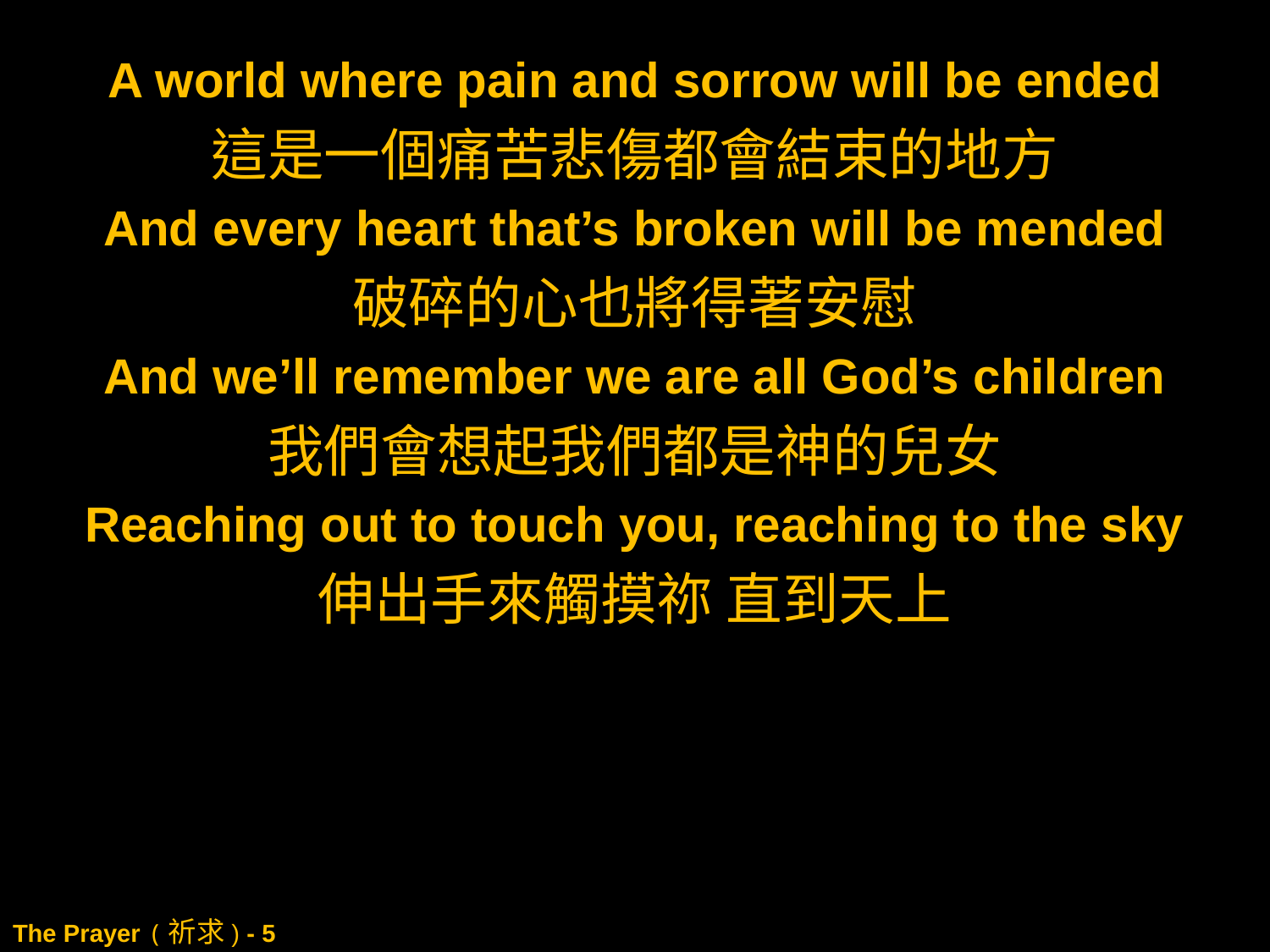

A world where pain and sorrow will be ended
這是一個痛苦悲傷都會結束的地方
And every heart that’s broken will be mended
破碎的心也將得著安慰
And we’ll remember we are all God’s children
我們會想起我們都是神的兒女
Reaching out to touch you, reaching to the sky
伸出手來觸摸祢 直到天上

# The Prayer (祈求) - 5